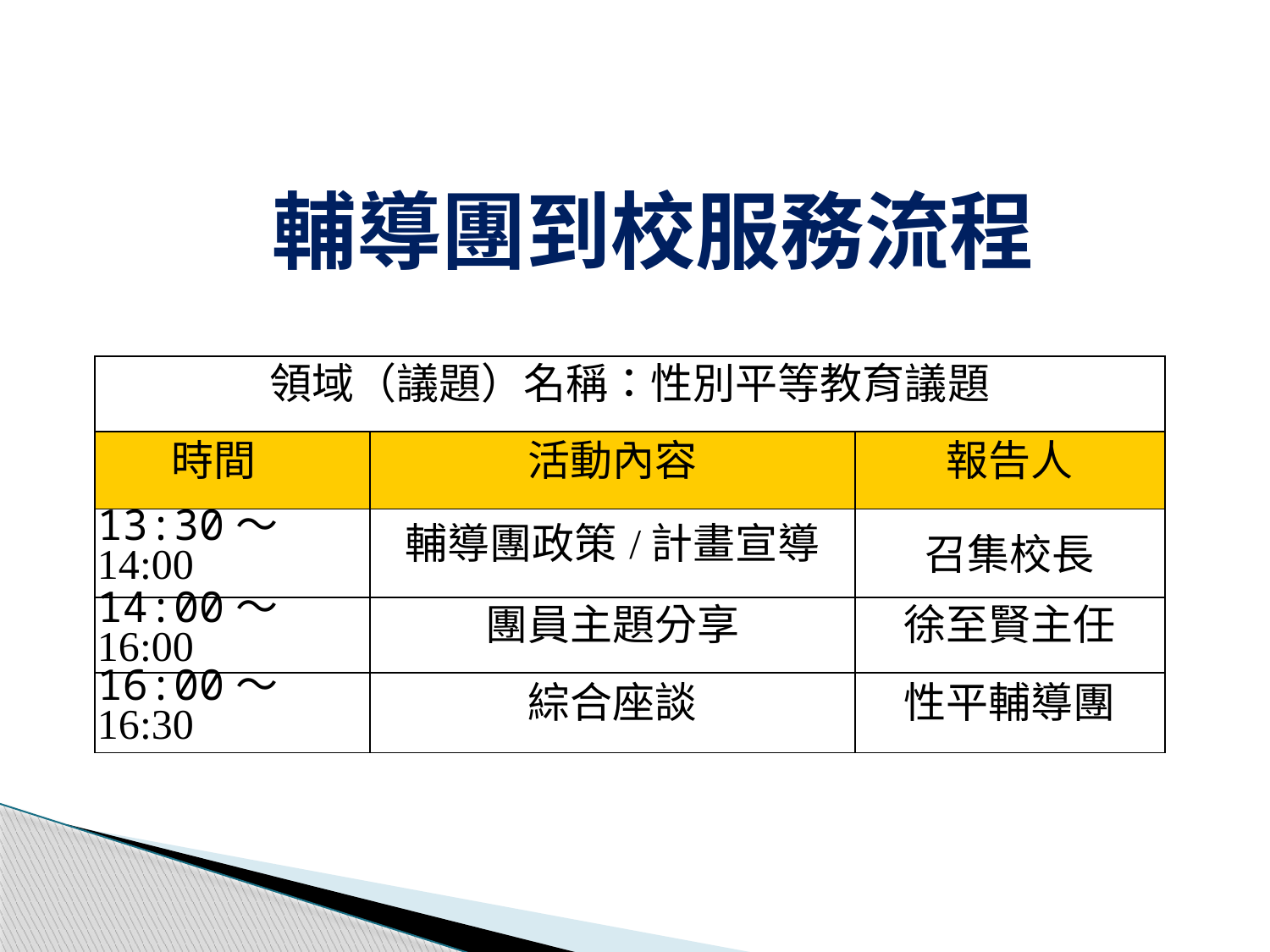

輔導團到校服務流程
| 領域（議題）名稱：性別平等教育議題 |  |  |
| --- | --- | --- |
| 時間 | 活動內容 | 報告人 |
| 13:30～14:00 | 輔導團政策/計畫宣導 | 召集校長 |
| 14:00～16:00 | 團員主題分享 | 徐至賢主任 |
| 16:00～16:30 | 綜合座談 | 性平輔導團 |